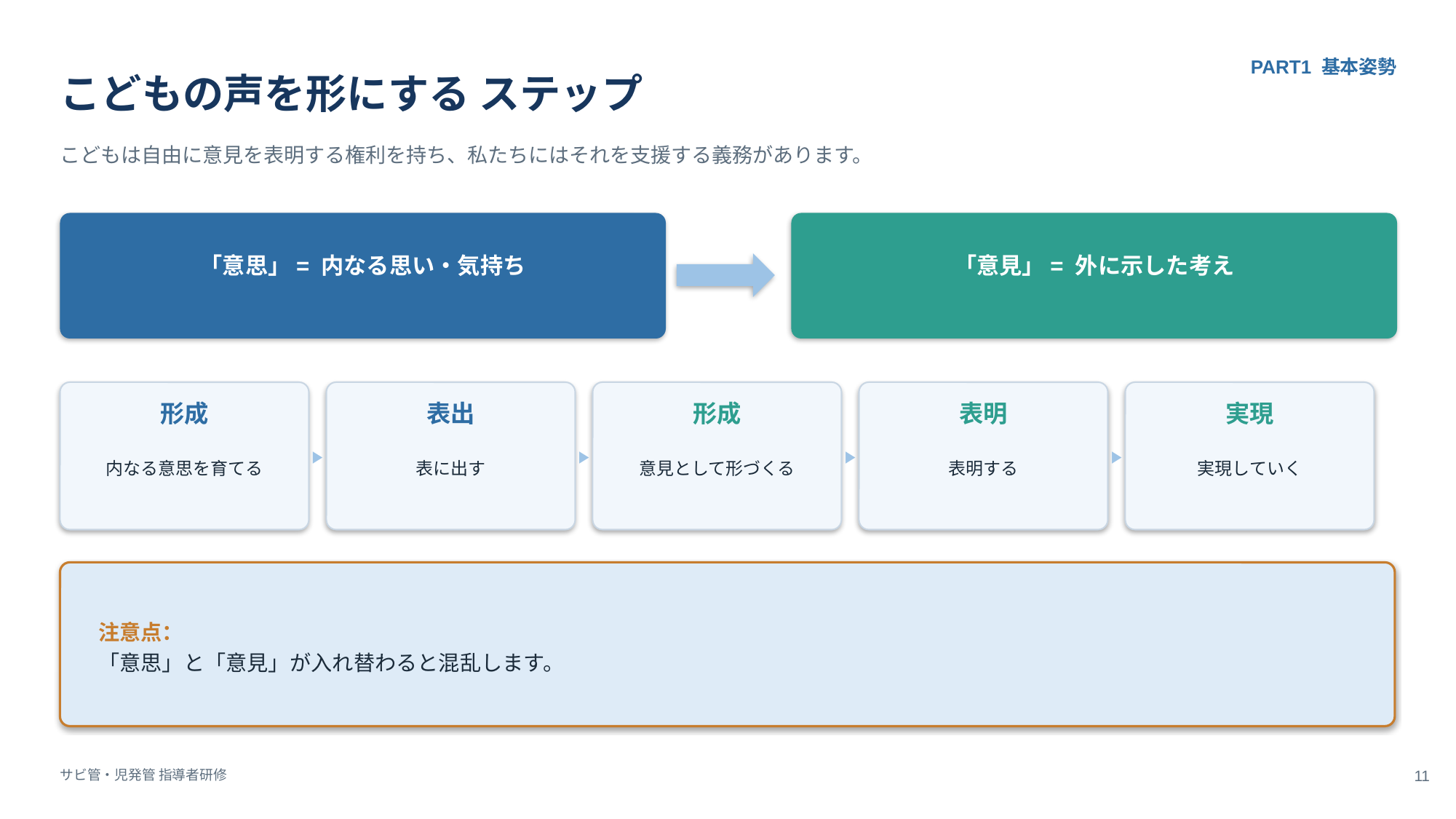

PART1 基本姿勢
こどもの声を形にする ステップ
こどもは自由に意見を表明する権利を持ち、私たちにはそれを支援する義務があります。

「意思」= 内なる思い・気持ち

「意見」= 外に示した考え

▶

▶

▶

▶

形成
表出
形成
表明
実現
内なる意思を育てる
表に出す
意見として形づくる
表明する
実現していく

注意点：
「意思」と「意見」が入れ替わると混乱します。
サビ管・児発管 指導者研修
11